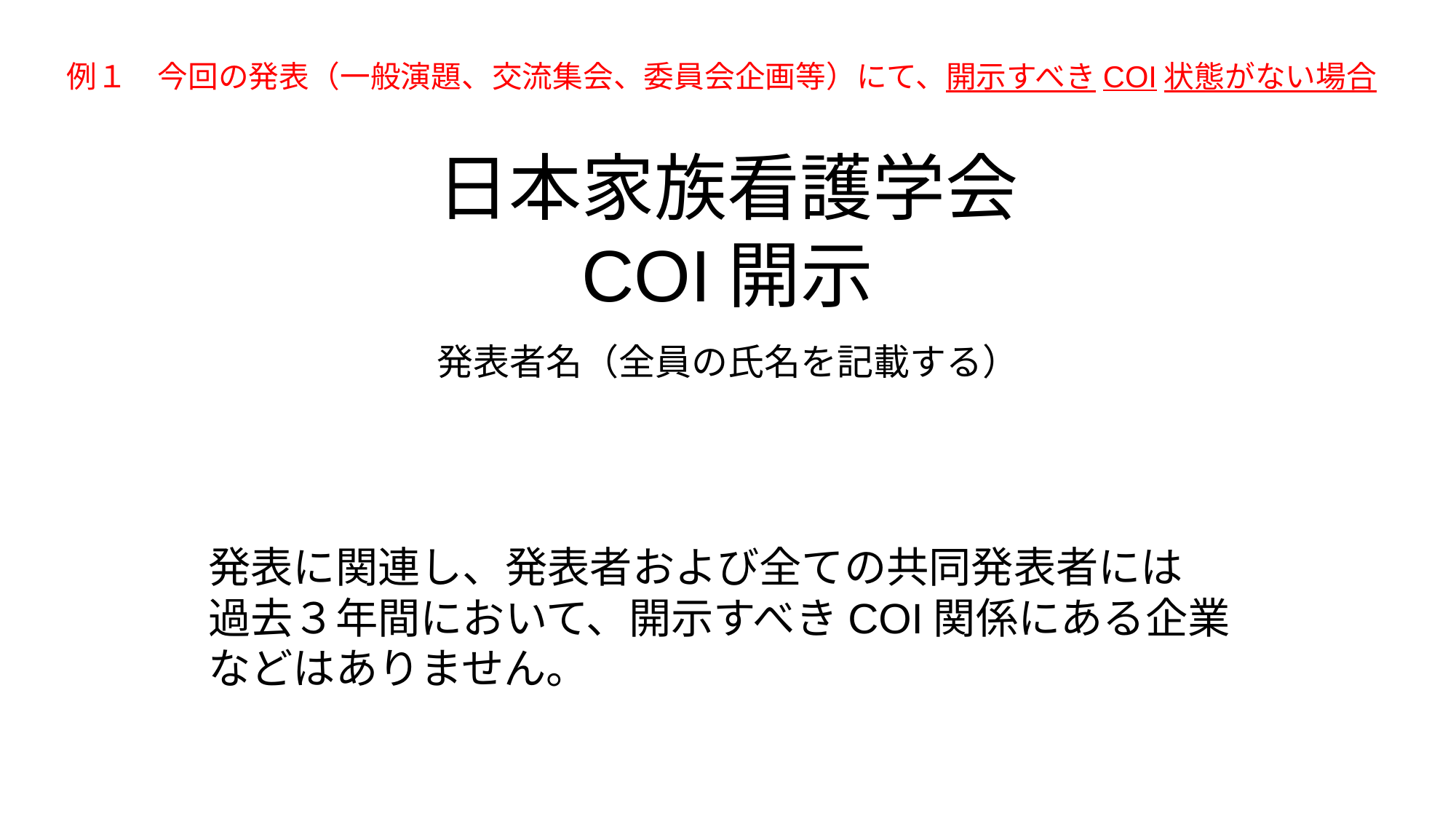

# 例１　今回の発表（一般演題、交流集会、委員会企画等）にて、開示すべきCOI状態がない場合
日本家族看護学会
COI開示
発表者名（全員の氏名を記載する）
発表に関連し、発表者および全ての共同発表者には
過去３年間において、開示すべきCOI関係にある企業などはありません。